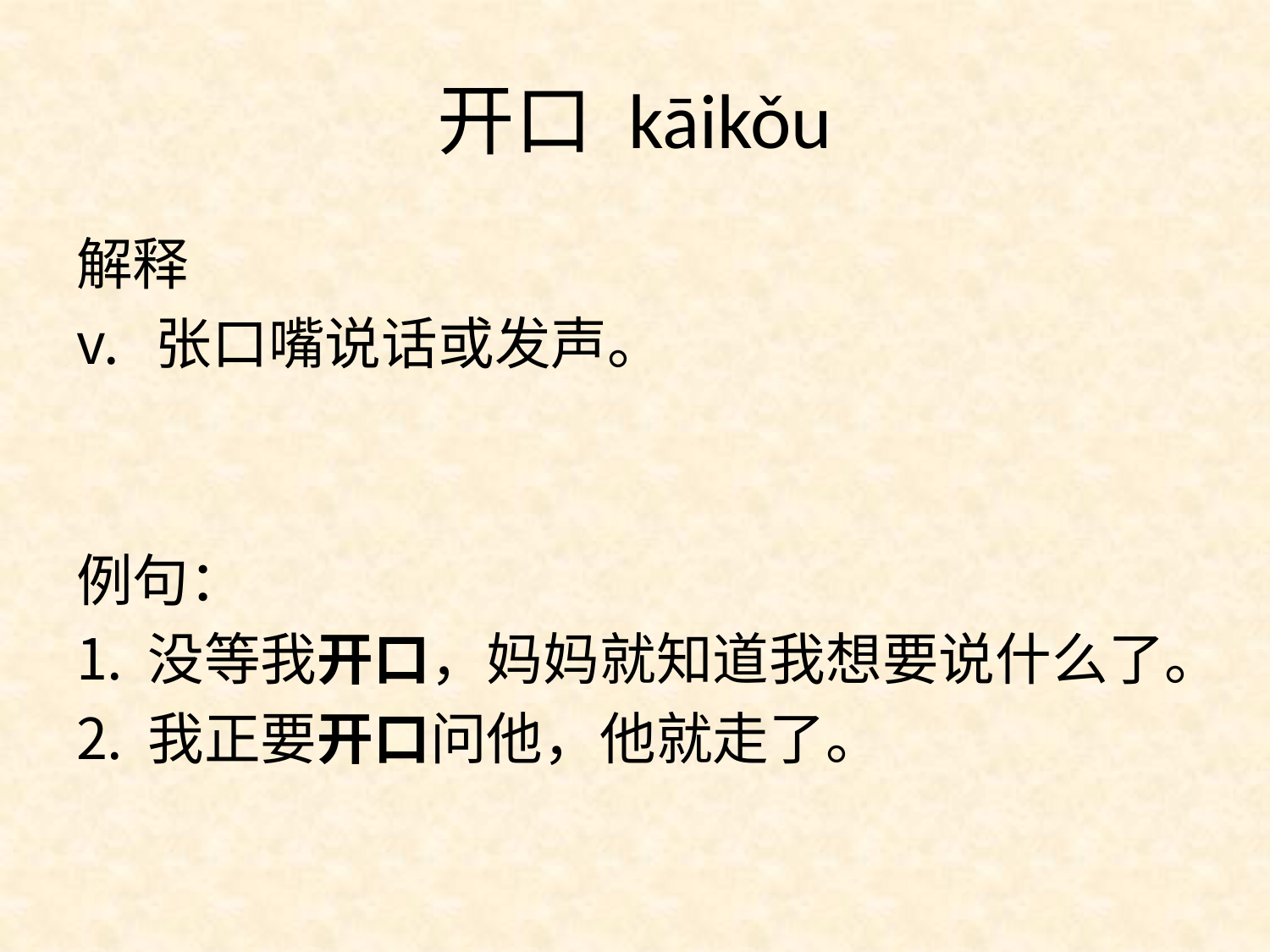

# 开口 kāikǒu
解释
张口嘴说话或发声。

例句：
没等我开口，妈妈就知道我想要说什么了。
我正要开口问他，他就走了。